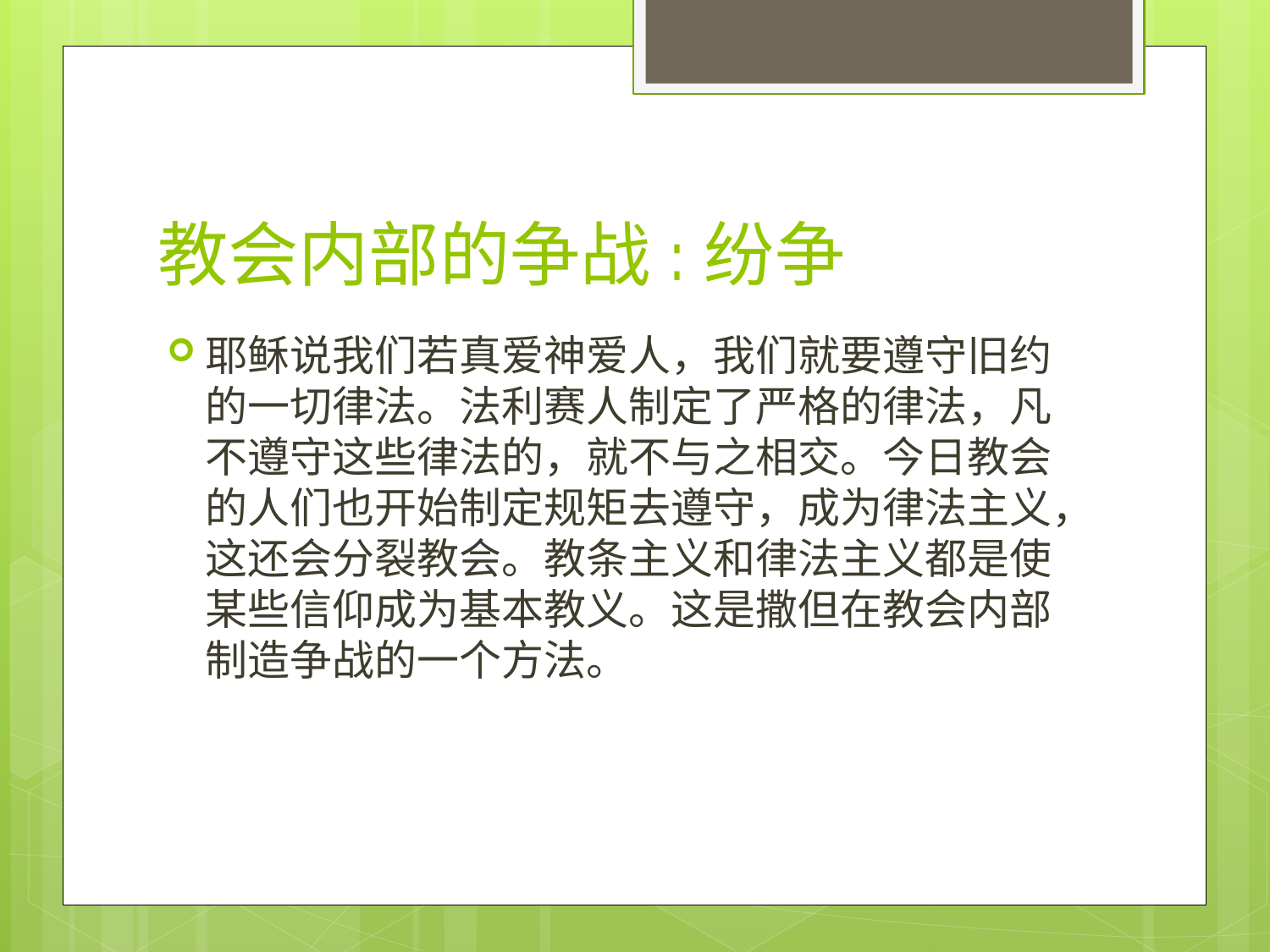

# 教会内部的争战:纷争
耶稣说我们若真爱神爱人，我们就要遵守旧约的一切律法。法利赛人制定了严格的律法，凡不遵守这些律法的，就不与之相交。今日教会的人们也开始制定规矩去遵守，成为律法主义，这还会分裂教会。教条主义和律法主义都是使某些信仰成为基本教义。这是撒但在教会内部制造争战的一个方法。